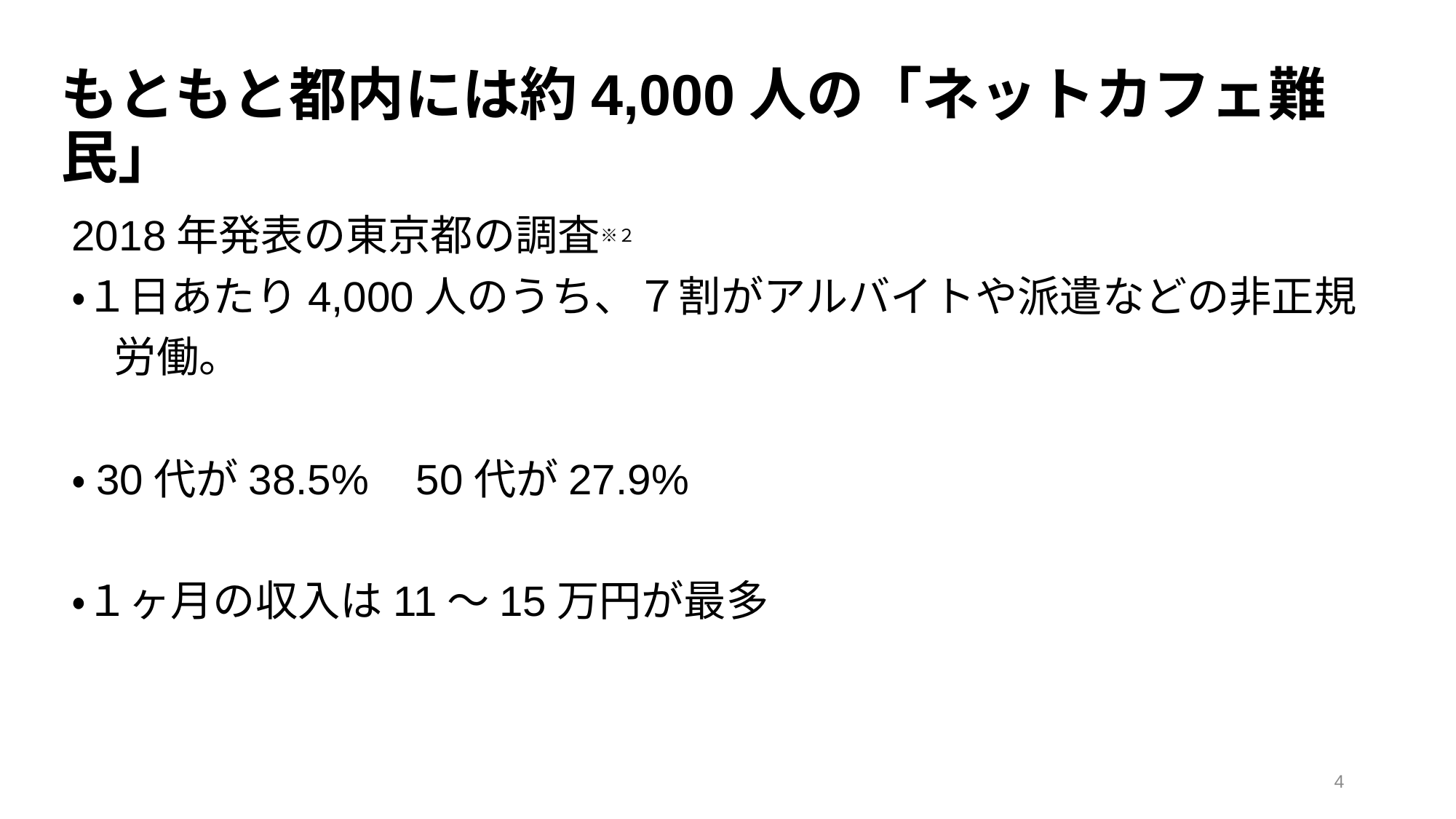

# もともと都内には約4,000人の「ネットカフェ難民」
2018年発表の東京都の調査※２
・１日あたり4,000人のうち、７割がアルバイトや派遣などの非正規
　労働。

・30代が38.5%    50代が27.9%

・１ヶ月の収入は11〜15万円が最多
4